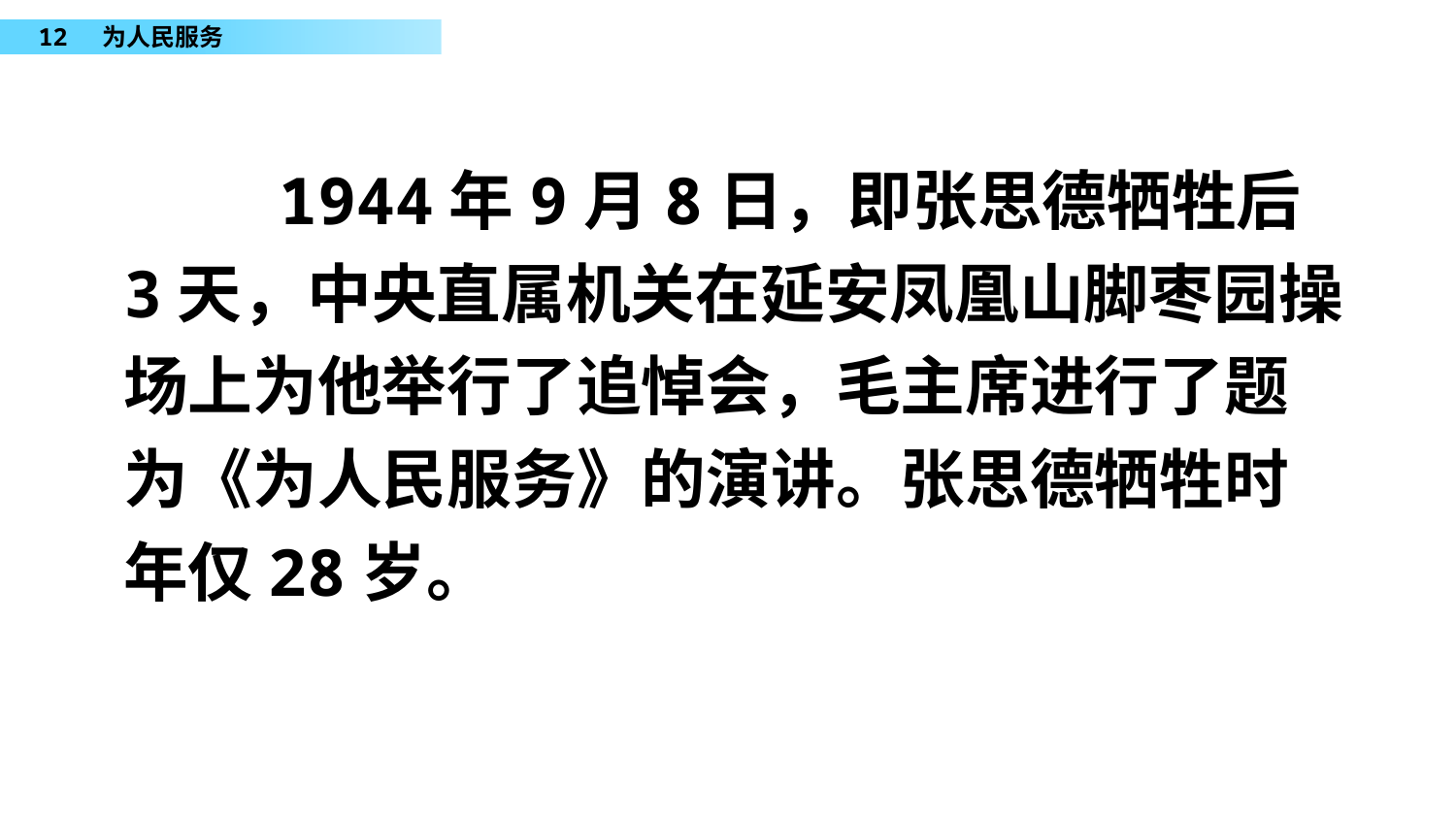

1944年9月8日，即张思德牺牲后3天，中央直属机关在延安凤凰山脚枣园操场上为他举行了追悼会，毛主席进行了题为《为人民服务》的演讲。张思德牺牲时年仅28岁。